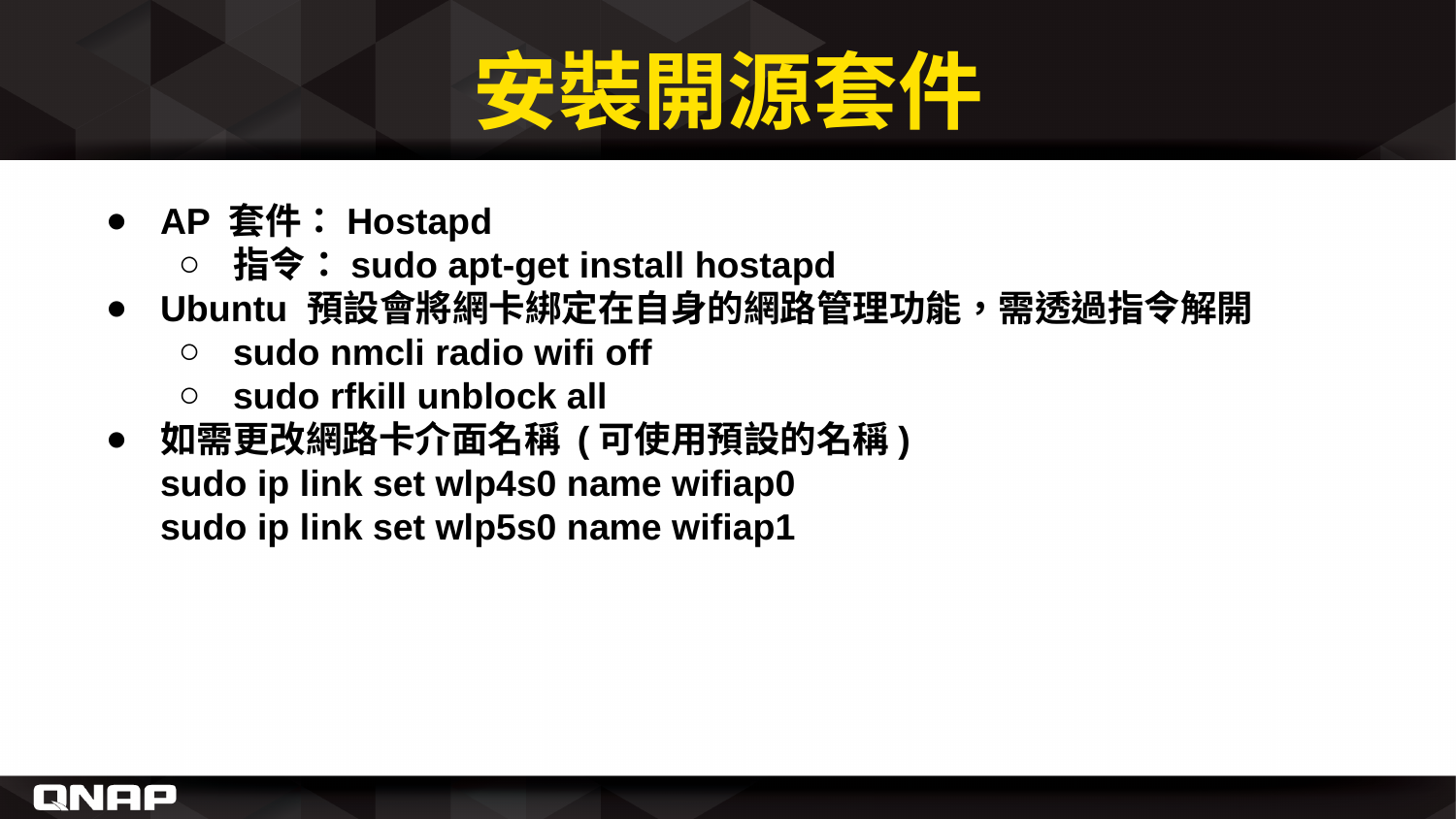

# 安裝開源套件
AP 套件：Hostapd
指令：sudo apt-get install hostapd
Ubuntu 預設會將網卡綁定在自身的網路管理功能，需透過指令解開
sudo nmcli radio wifi off
sudo rfkill unblock all
如需更改網路卡介面名稱 (可使用預設的名稱)
sudo ip link set wlp4s0 name wifiap0
sudo ip link set wlp5s0 name wifiap1